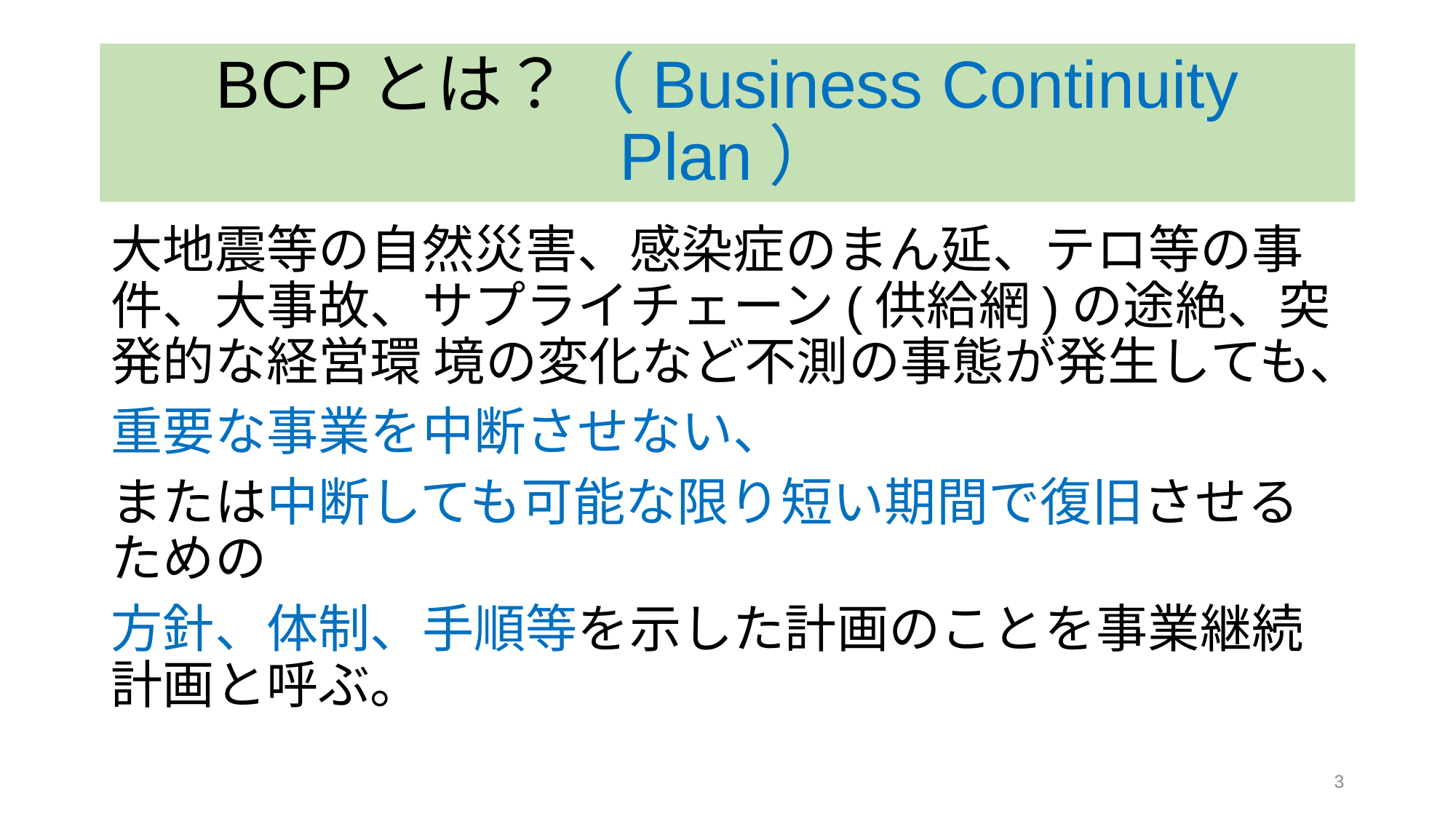

# BCPとは？（Business Continuity Plan）
大地震等の自然災害、感染症のまん延、テロ等の事件、大事故、サプライチェーン(供給網)の途絶、突発的な経営環 境の変化など不測の事態が発生しても、
重要な事業を中断させない、
または中断しても可能な限り短い期間で復旧させるための
方針、体制、手順等を示した計画のことを事業継続計画と呼ぶ。

3